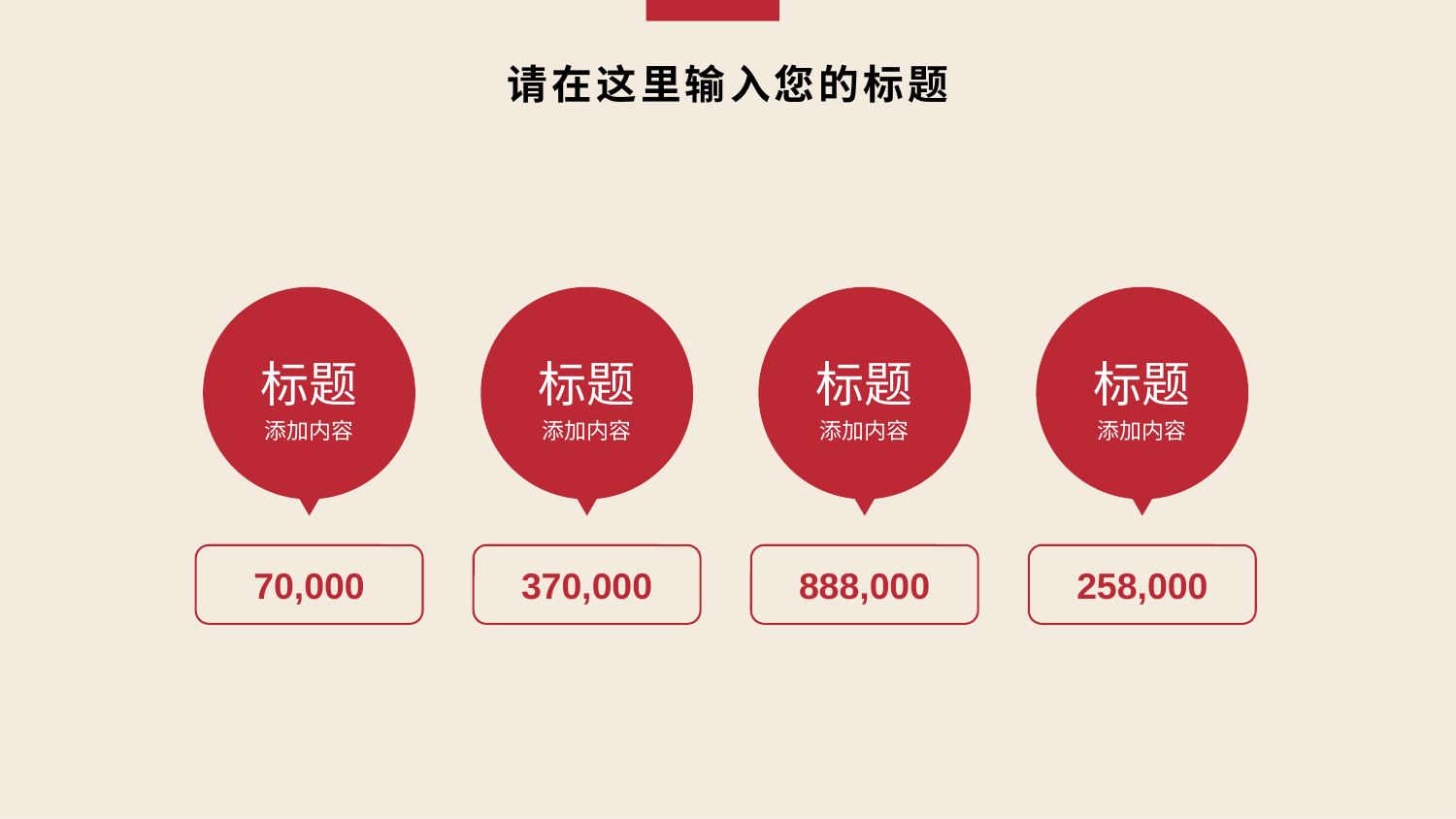

# 请在这里输入您的标题
标题
添加内容
标题
添加内容
标题
添加内容
标题
添加内容

70,000
370,000
888,000
258,000